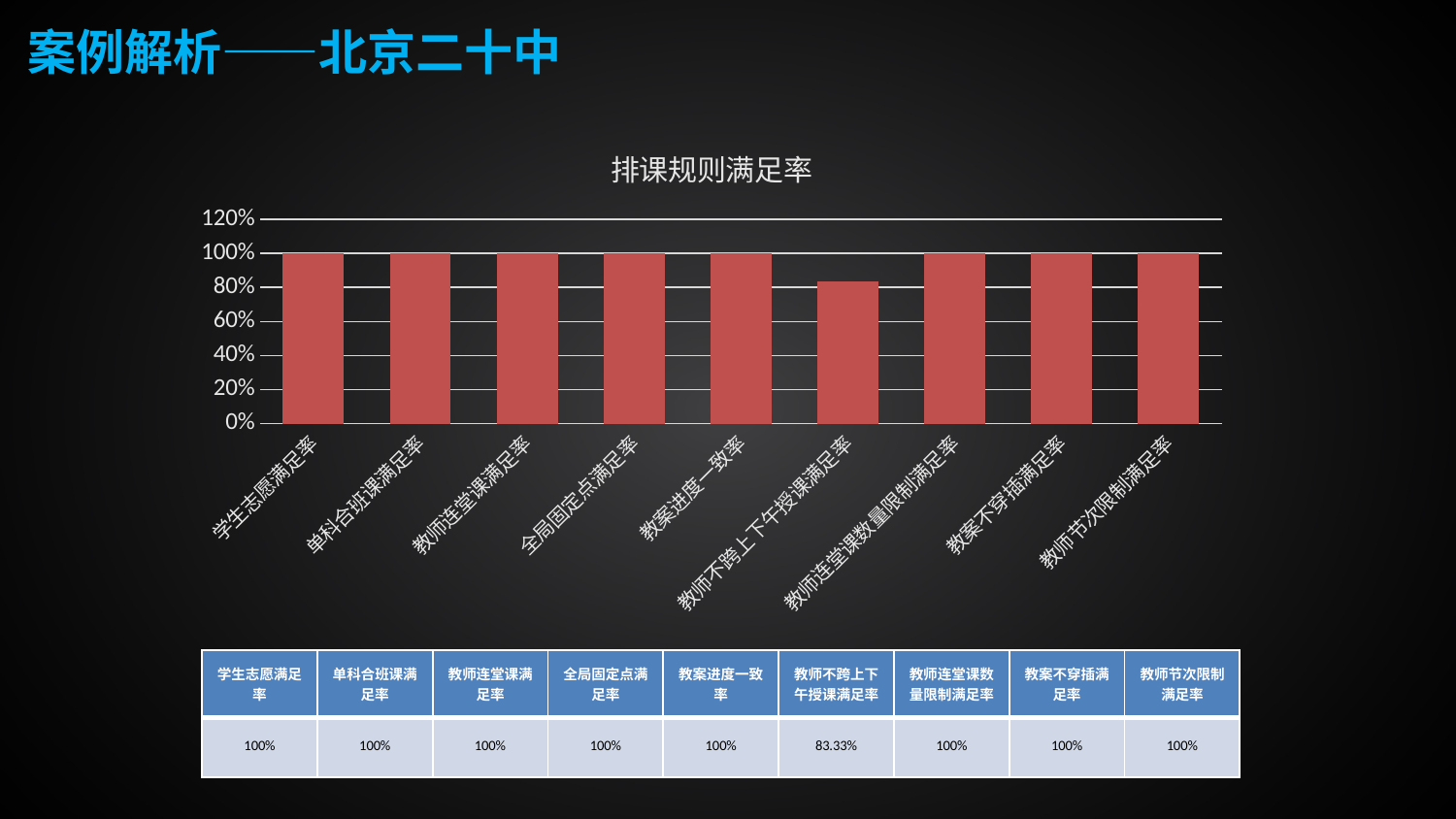

案例解析——北京二十中

### Chart:

| Category | 排课规则满足率 |
|---|---|
| 学生志愿满足率 | 1.0 |
| 单科合班课满足率 | 1.0 |
| 教师连堂课满足率 | 1.0 |
| 全局固定点满足率 | 1.0 |
| 教案进度一致率 | 1.0 |
| 教师不跨上下午授课满足率 | 0.8333 |
| 教师连堂课数量限制满足率 | 1.0 |
| 教案不穿插满足率 | 1.0 |
| 教师节次限制满足率 | 1.0 |
| 学生志愿满足率 | 单科合班课满足率 | 教师连堂课满足率 | 全局固定点满足率 | 教案进度一致率 | 教师不跨上下午授课满足率 | 教师连堂课数量限制满足率 | 教案不穿插满足率 | 教师节次限制满足率 |
| --- | --- | --- | --- | --- | --- | --- | --- | --- |
| 100% | 100% | 100% | 100% | 100% | 83.33% | 100% | 100% | 100% |